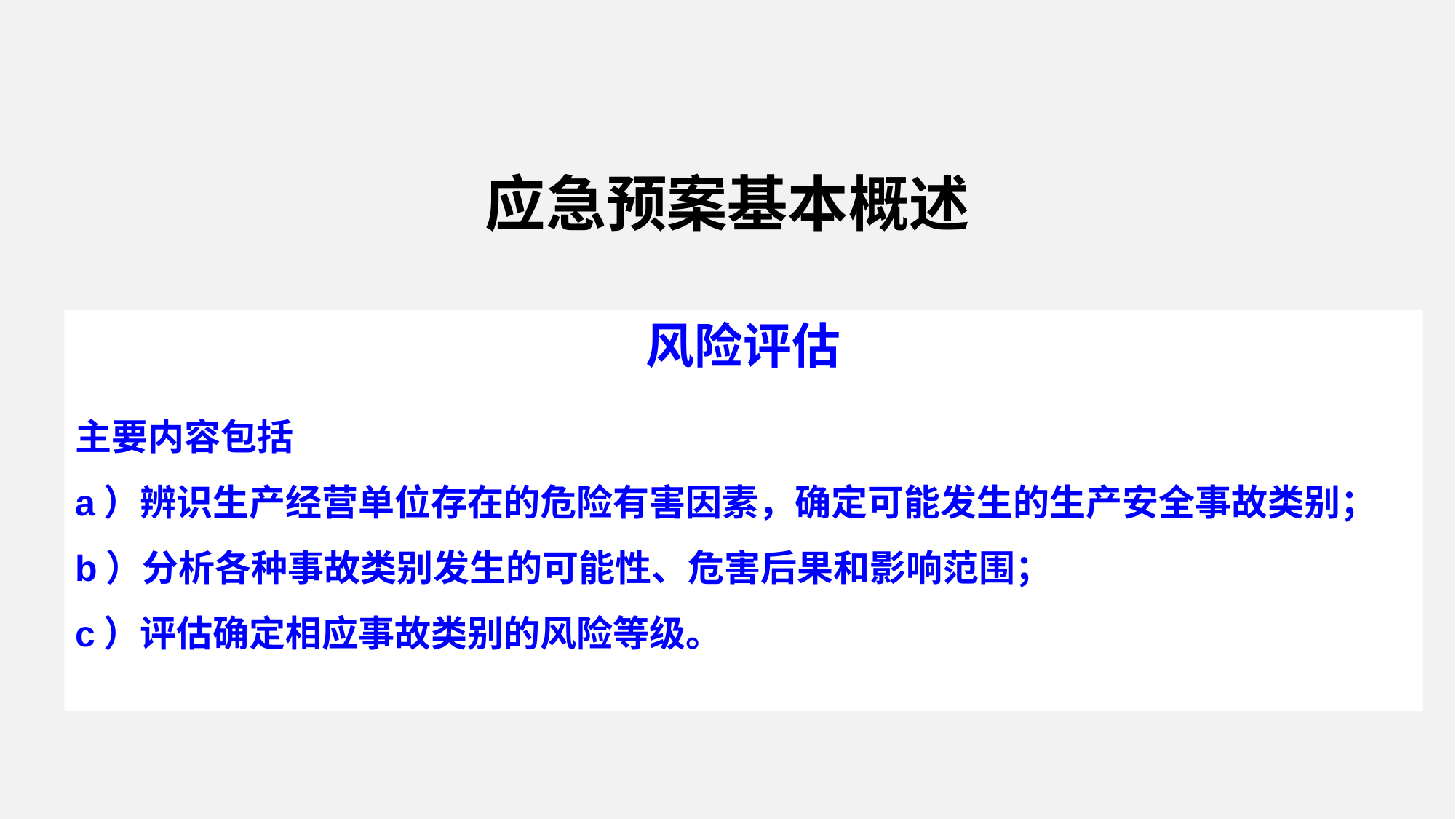

应急预案基本概述
风险评估
主要内容包括
a）辨识生产经营单位存在的危险有害因素，确定可能发生的生产安全事故类别；
b）分析各种事故类别发生的可能性、危害后果和影响范围；
c）评估确定相应事故类别的风险等级。